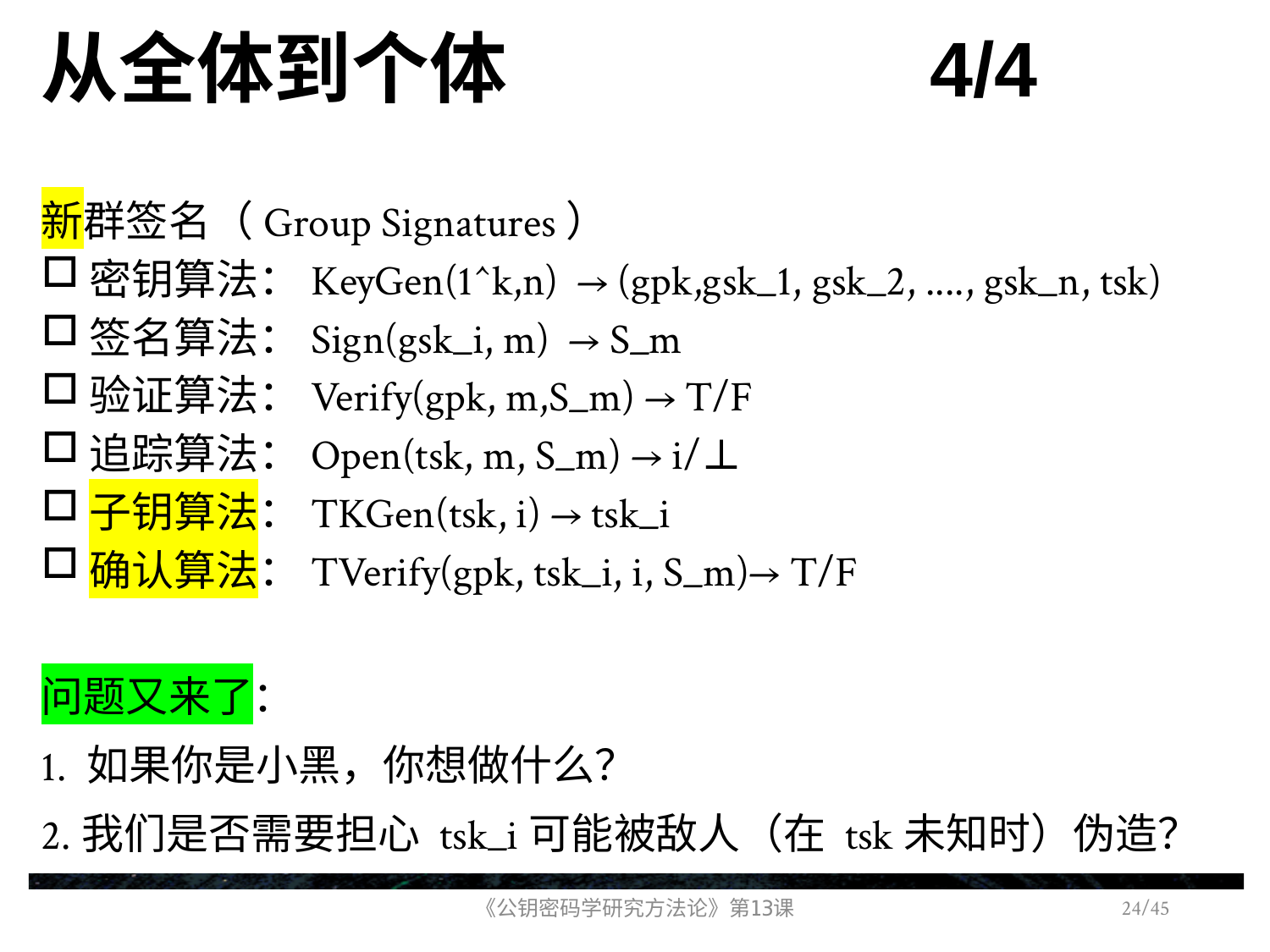

# 从全体到个体                       4/4
新群签名（Group Signatures）
密钥算法：KeyGen(1^k,n)  → (gpk,gsk_1, gsk_2, ...., gsk_n, tsk)
签名算法：Sign(gsk_i, m)  → S_m
验证算法：Verify(gpk, m,S_m) → T/F
追踪算法：Open(tsk, m, S_m) → i/⊥
子钥算法：TKGen(tsk, i) → tsk_i
确认算法：TVerify(gpk, tsk_i, i, S_m)→ T/F

问题又来了：
1. 如果你是小黑，你想做什么？
2.我们是否需要担心 tsk_i可能被敌人（在 tsk未知时）伪造？
《公钥密码学研究方法论》第13课
24/45